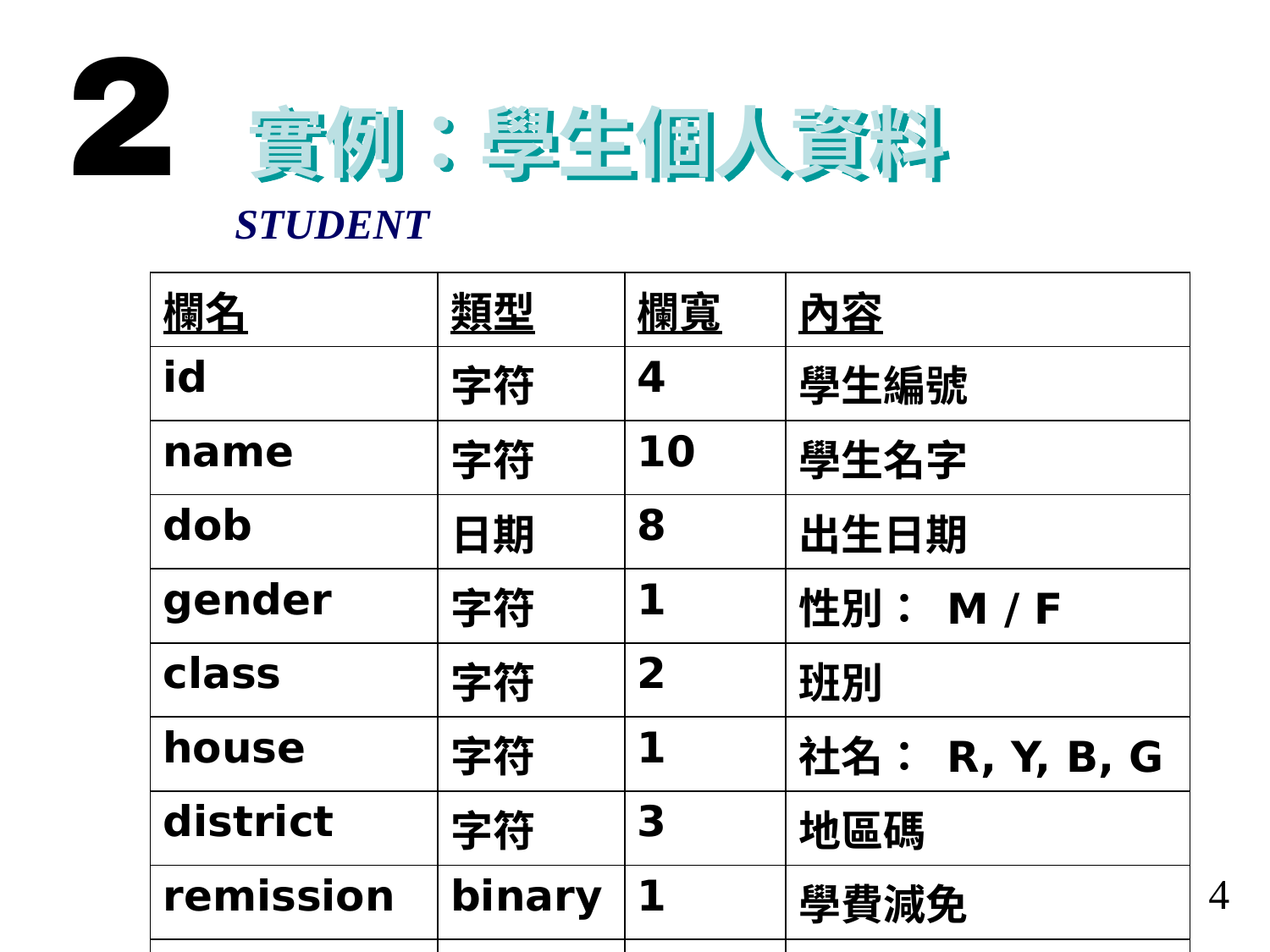

2
實例：學生個人資料
STUDENT
| 欄名 | 類型 | 欄寬 | 內容 |
| --- | --- | --- | --- |
| id | 字符 | 4 | 學生編號 |
| name | 字符 | 10 | 學生名字 |
| dob | 日期 | 8 | 出生日期 |
| gender | 字符 | 1 | 性別： M / F |
| class | 字符 | 2 | 班別 |
| house | 字符 | 1 | 社名： R, Y, B, G |
| district | 字符 | 3 | 地區碼 |
| remission | binary | 1 | 學費減免 |
| mtest | 數字 | 2 | 數學測驗分數 |
4